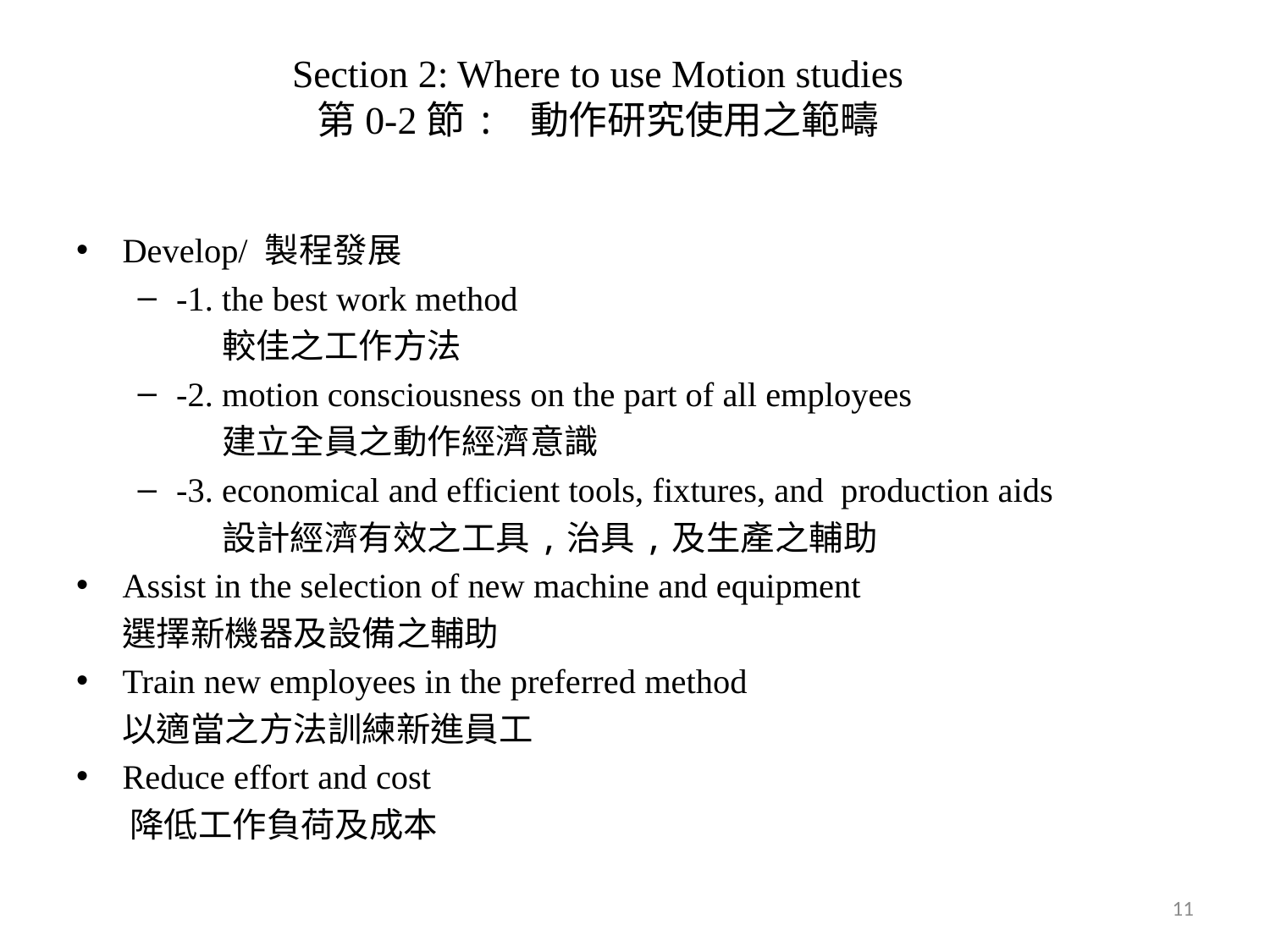

# Section 2: Where to use Motion studies 第0-2節: 動作研究使用之範疇
Develop/ 製程發展
-1. the best work method
          較佳之工作方法
-2. motion consciousness on the part of all employees
          建立全員之動作經濟意識
-3. economical and efficient tools, fixtures, and  production aids
          設計經濟有效之工具,治具,及生產之輔助
Assist in the selection of new machine and equipment
     選擇新機器及設備之輔助
Train new employees in the preferred method
     以適當之方法訓練新進員工
Reduce effort and cost
      降低工作負荷及成本

11